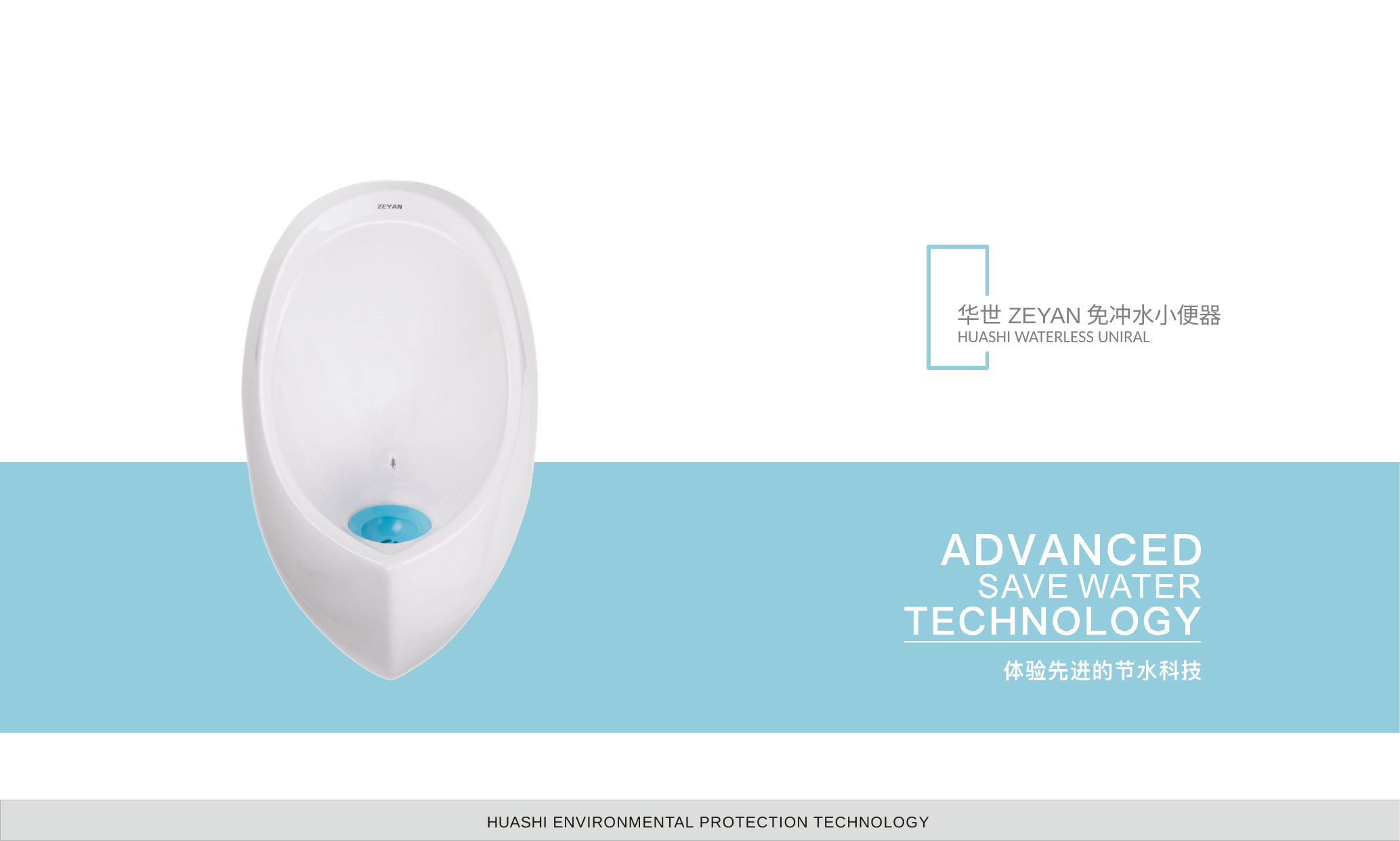

华世ZEYAN免冲水小便器
HUASHI WATERLESS UNIRAL

HUASHI ENVIRONMENTAL PROTECTION TECHNOLOGY